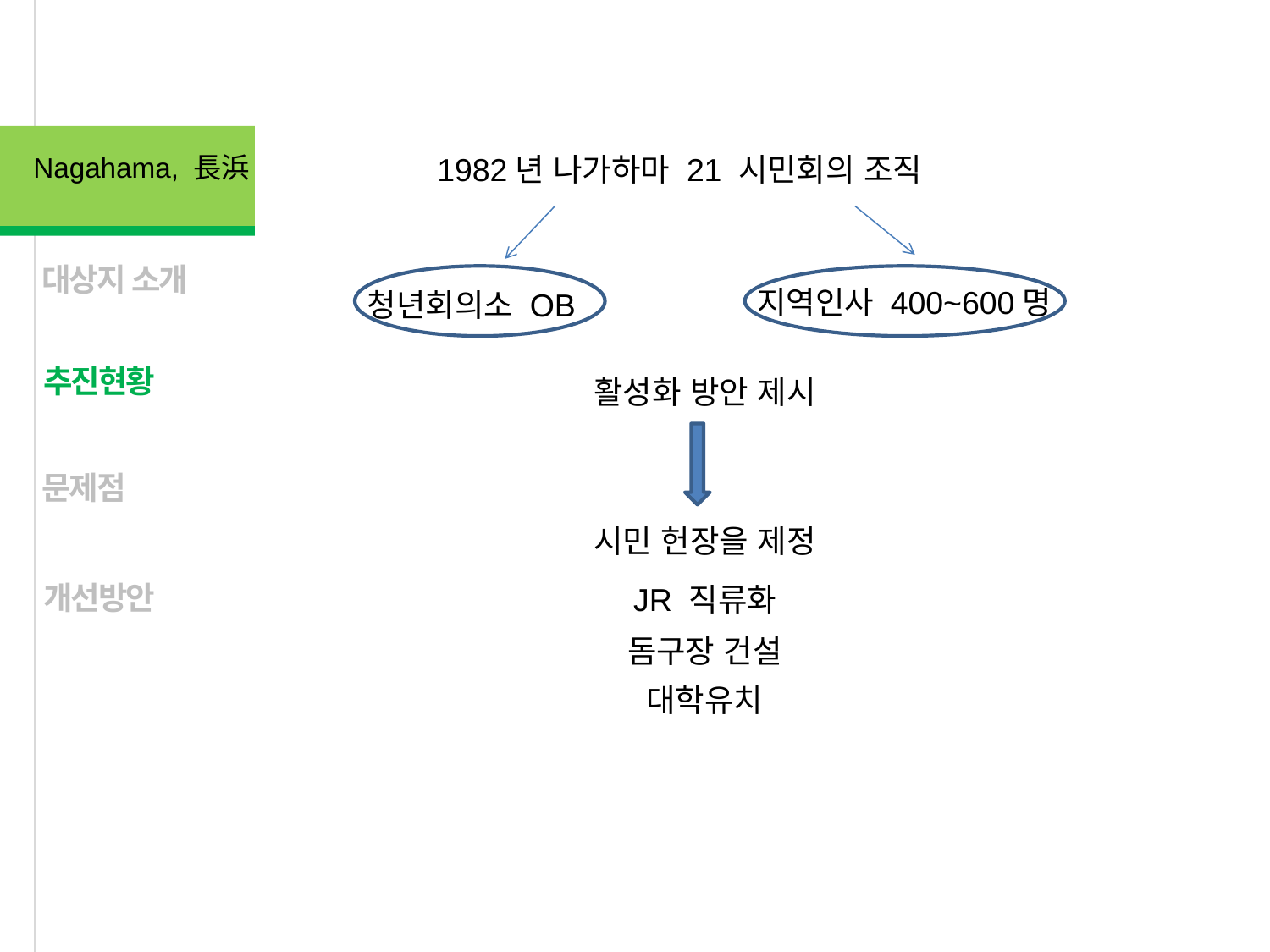

Nagahama, 長浜
1982년 나가하마 21 시민회의 조직
Concept. 문화·관광의 도시, 사업하기 편리한 도시

대상지 소개

지역인사 400~600명
청년회의소 OB
추진현황
활성화 방안 제시

문제점
시민 헌장을 제정
개선방안
JR 직류화
돔구장 건설
대학유치